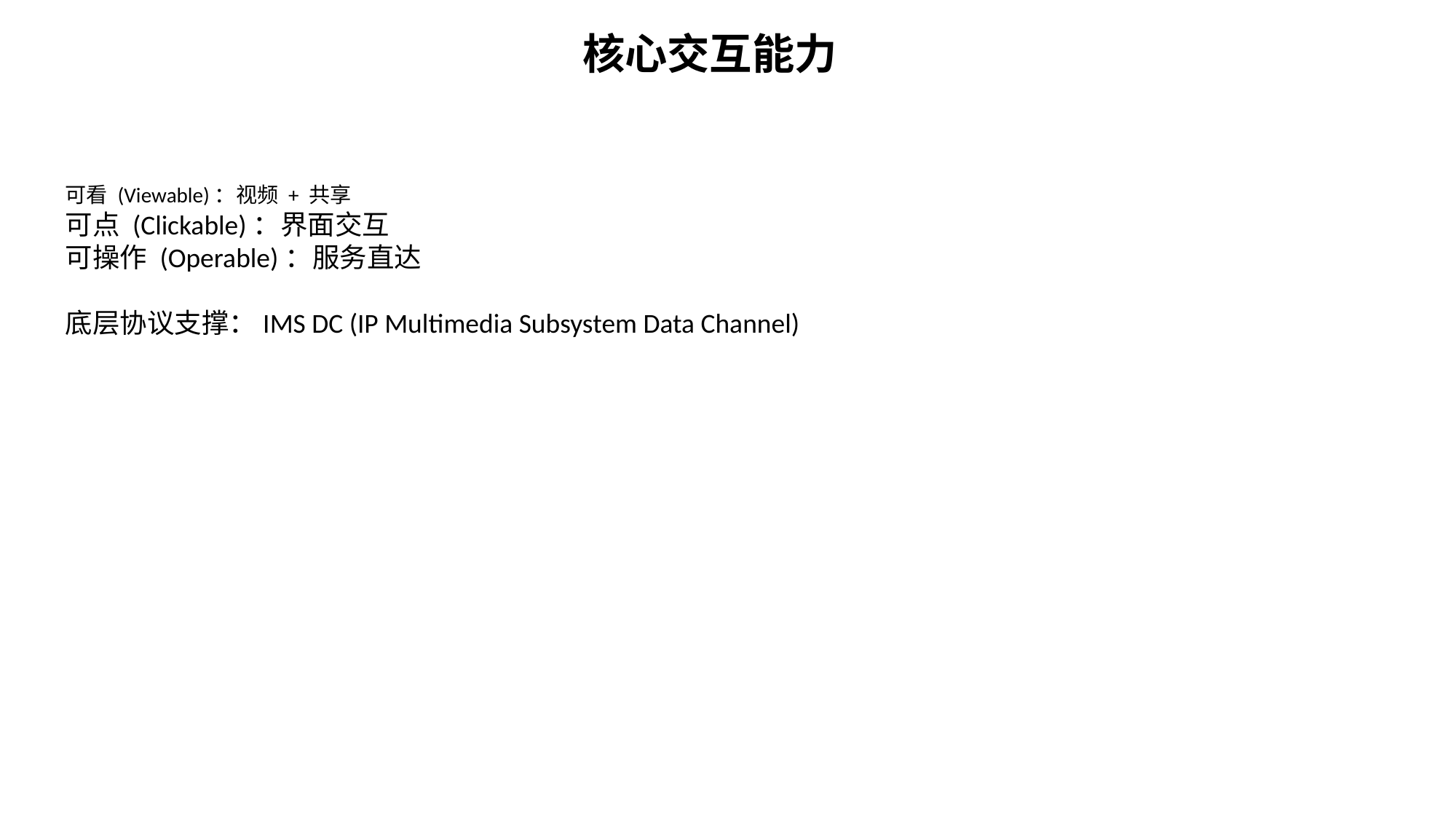

核心交互能力
可看 (Viewable)：视频 + 共享
可点 (Clickable)：界面交互
可操作 (Operable)：服务直达

底层协议支撑：IMS DC (IP Multimedia Subsystem Data Channel)